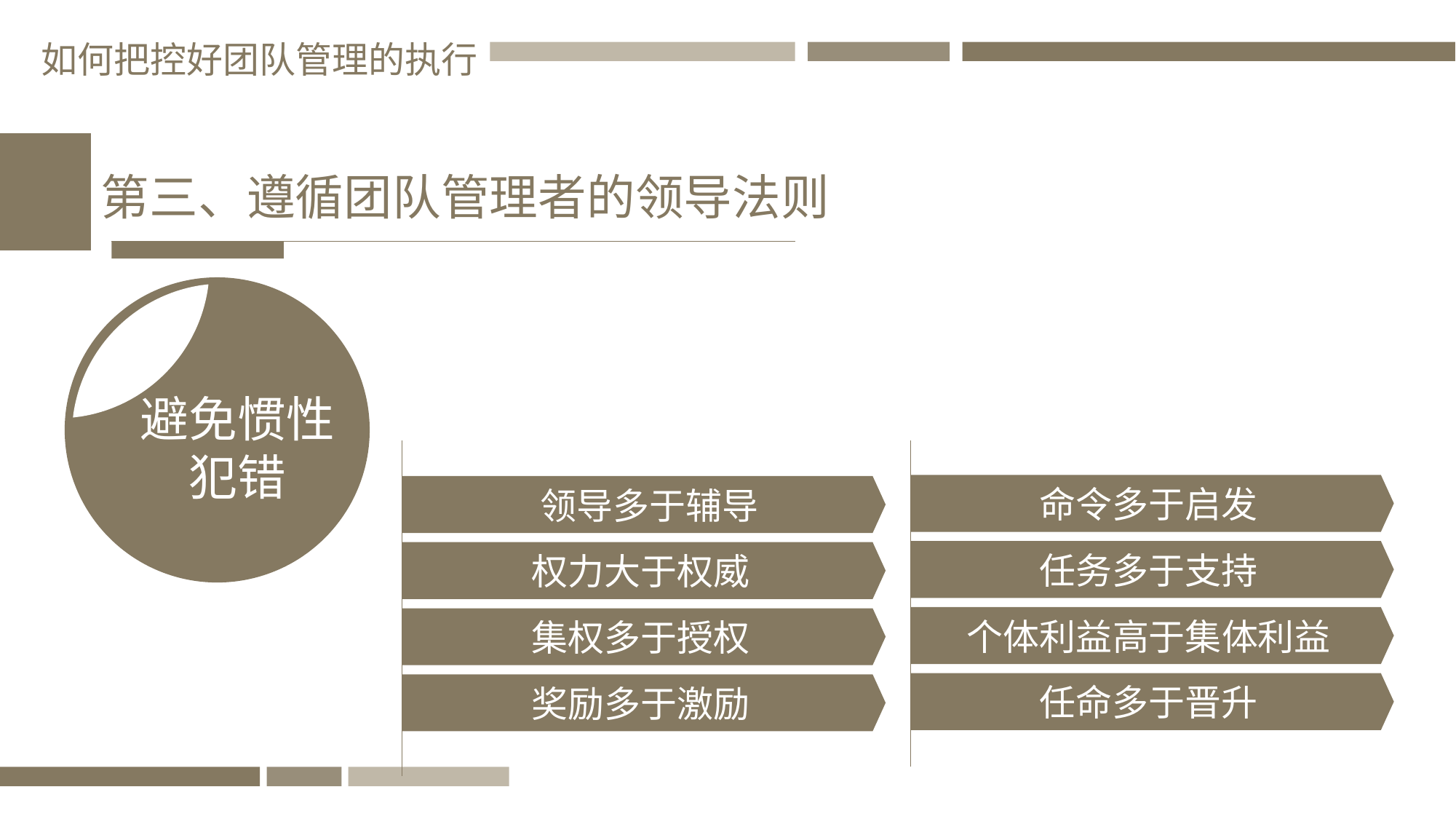

如何把控好团队管理的执行

第三、遵循团队管理者的领导法则

避免惯性
犯错
 领导多于辅导
权力大于权威
集权多于授权
奖励多于激励
命令多于启发
任务多于支持
个体利益高于集体利益
任命多于晋升